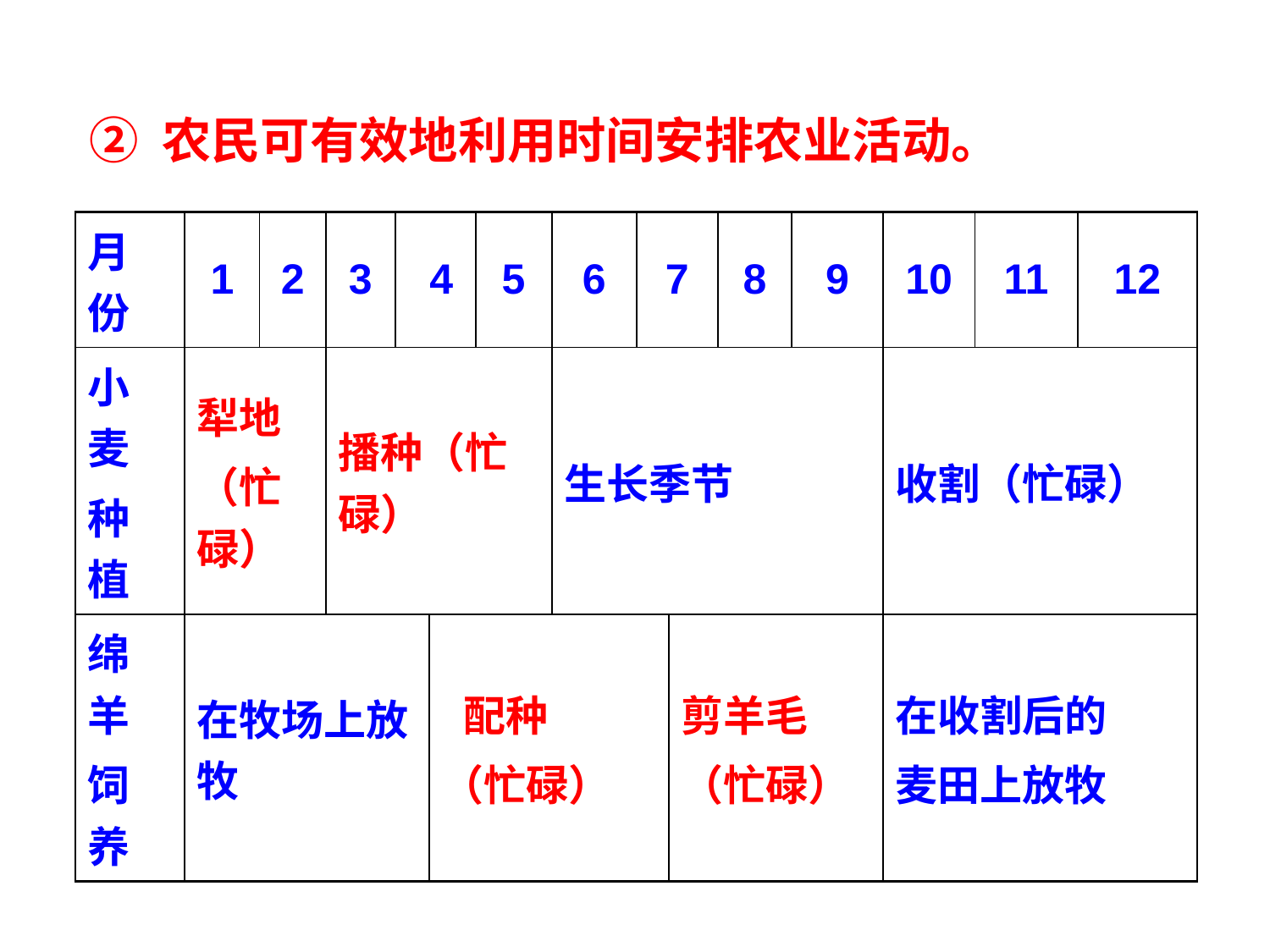

② 农民可有效地利用时间安排农业活动。
| 月份 | 1 | 2 | 3 | 4 |  | 5 | 6 | 7 |  | 8 | 9 | 10 | 11 | 12 |
| --- | --- | --- | --- | --- | --- | --- | --- | --- | --- | --- | --- | --- | --- | --- |
| 小麦 种植 | 犁地 （忙碌） |  | 播种（忙碌） |  |  |  | 生长季节 |  |  |  |  | 收割（忙碌） |  |  |
| 绵羊 饲养 | 在牧场上放牧 |  |  |  | 配种 （忙碌） |  |  |  | 剪羊毛 （忙碌） |  |  | 在收割后的 麦田上放牧 |  |  |